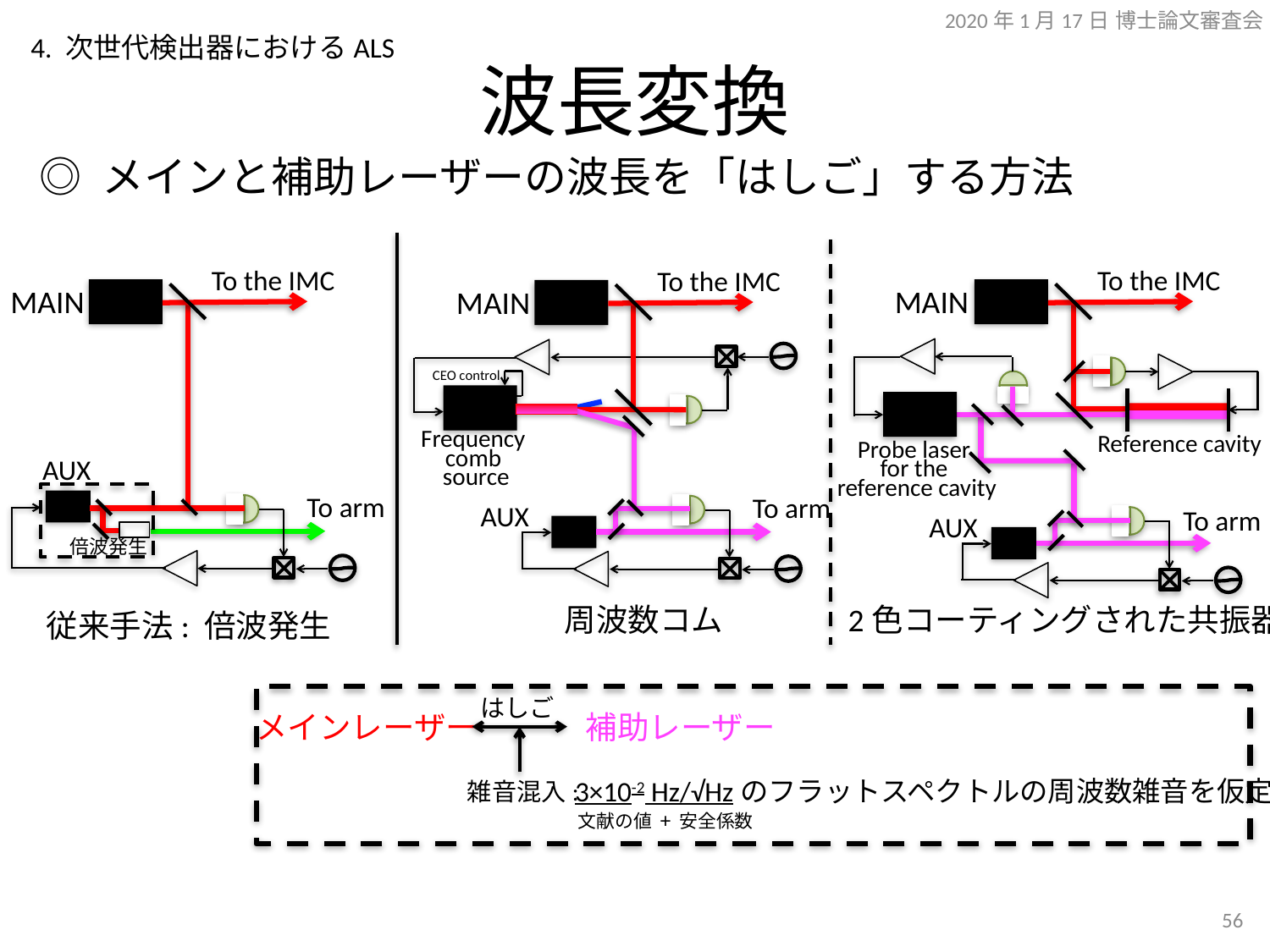

2020年1月17日 博士論文審査会
4. 次世代検出器におけるALS
# 波長変換
◎ メインと補助レーザーの波長を「はしご」する方法

To the IMC
To the IMC
To the IMC
MAIN
MAIN
MAIN

CEO control

Frequency
comb
source
Reference cavity
Probe laser
for the
reference cavity
AUX
To arm
To arm

AUX

To arm
AUX

倍波発生

2色コーティングされた共振器
周波数コム
従来手法: 倍波発生
はしご

メインレーザー               補助レーザー
3×10-2 Hz/√Hzのフラットスペクトルの周波数雑音を仮定
雑音混入:
文献の値 + 安全係数
56